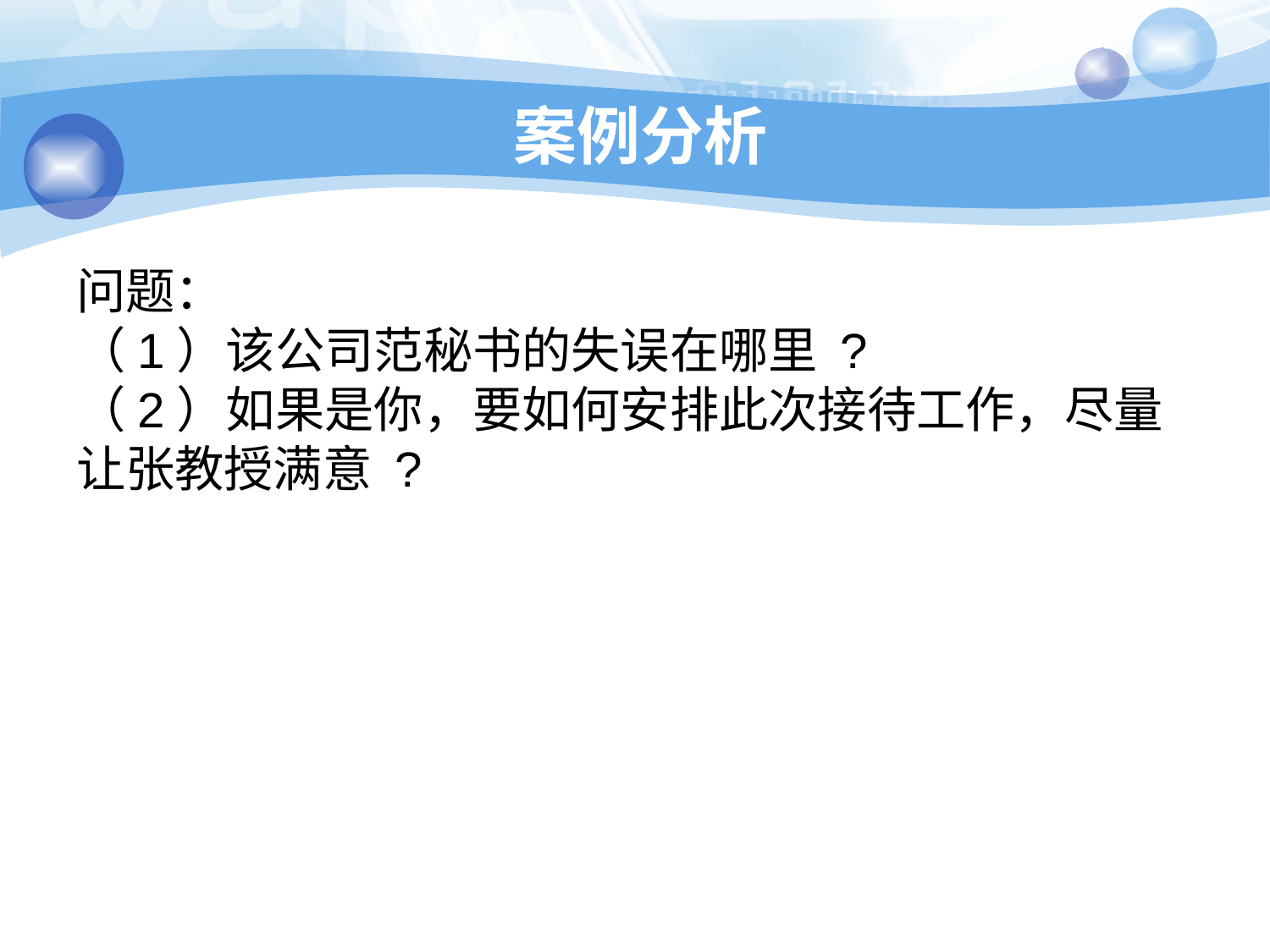

案例分析
问题：
（1）该公司范秘书的失误在哪里 ?
（2）如果是你，要如何安排此次接待工作，尽量让张教授满意 ?